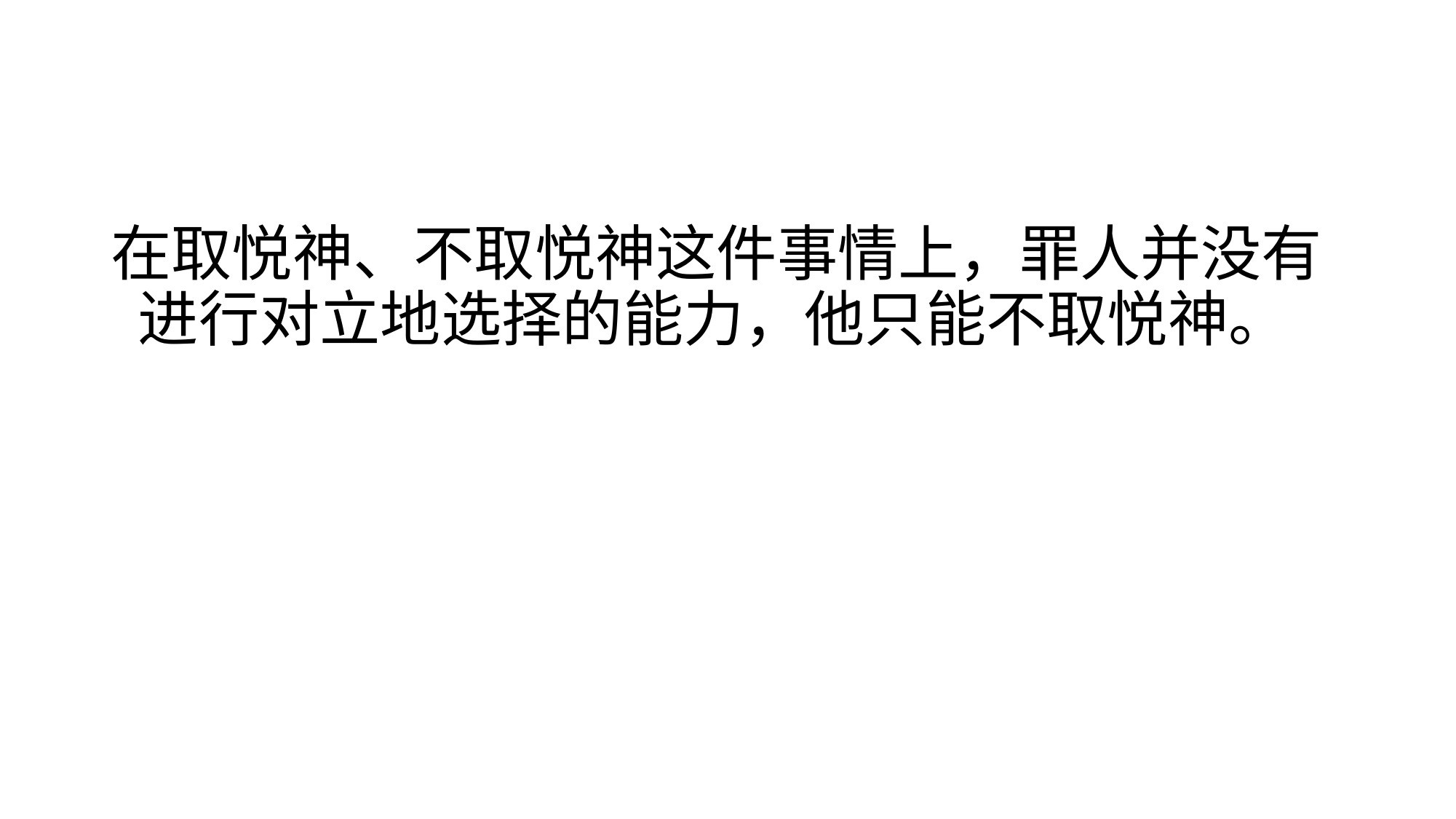

#
在取悦神、不取悦神这件事情上，罪人并没有进行对立地选择的能力，他只能不取悦神。